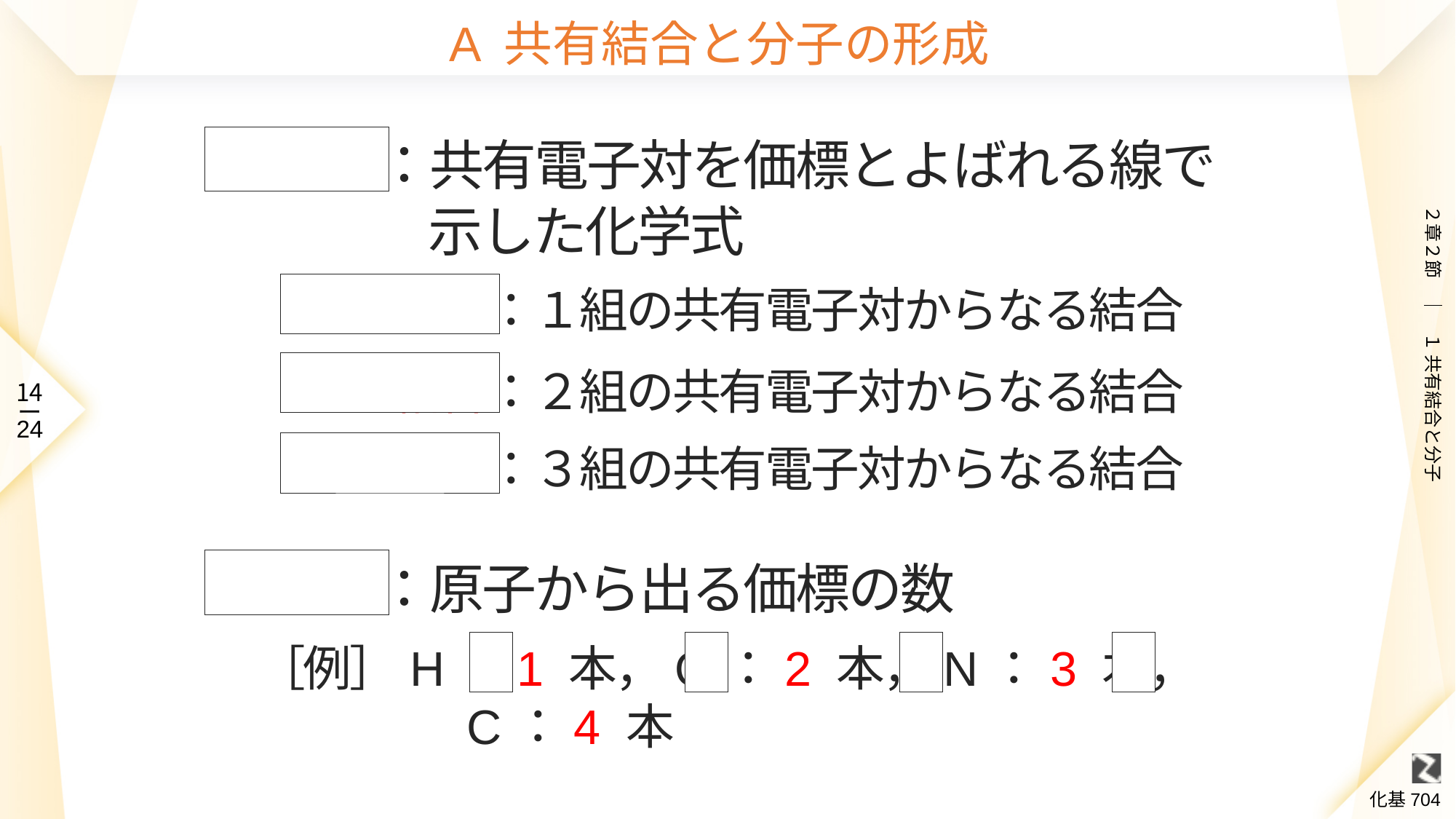

# A 共有結合と分子の形成
構造式：共有電子対を価標とよばれる線で示した化学式

　単結合：１組の共有電子対からなる結合

二重結合：２組の共有電子対からなる結合

三重結合：３組の共有電子対からなる結合
原子価：原子から出る価標の数

［例］H：1 本，O：2 本，N：3 本，C：4 本